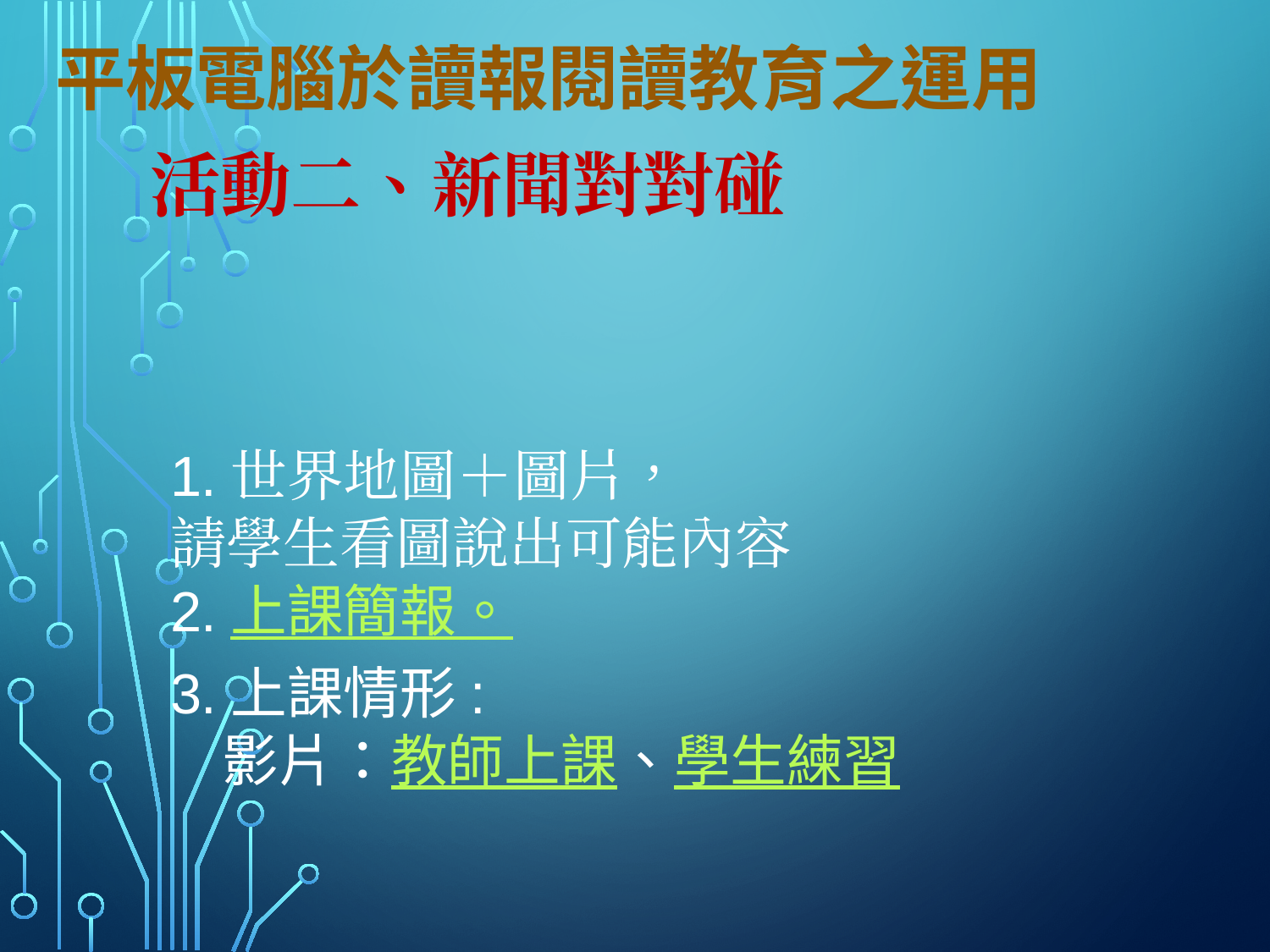

平板電腦於讀報閱讀教育之運用
活動二、新聞對對碰
1.世界地圖＋圖片，
請學生看圖說出可能內容
2.上課簡報。
3.上課情形:
   影片：教師上課、學生練習